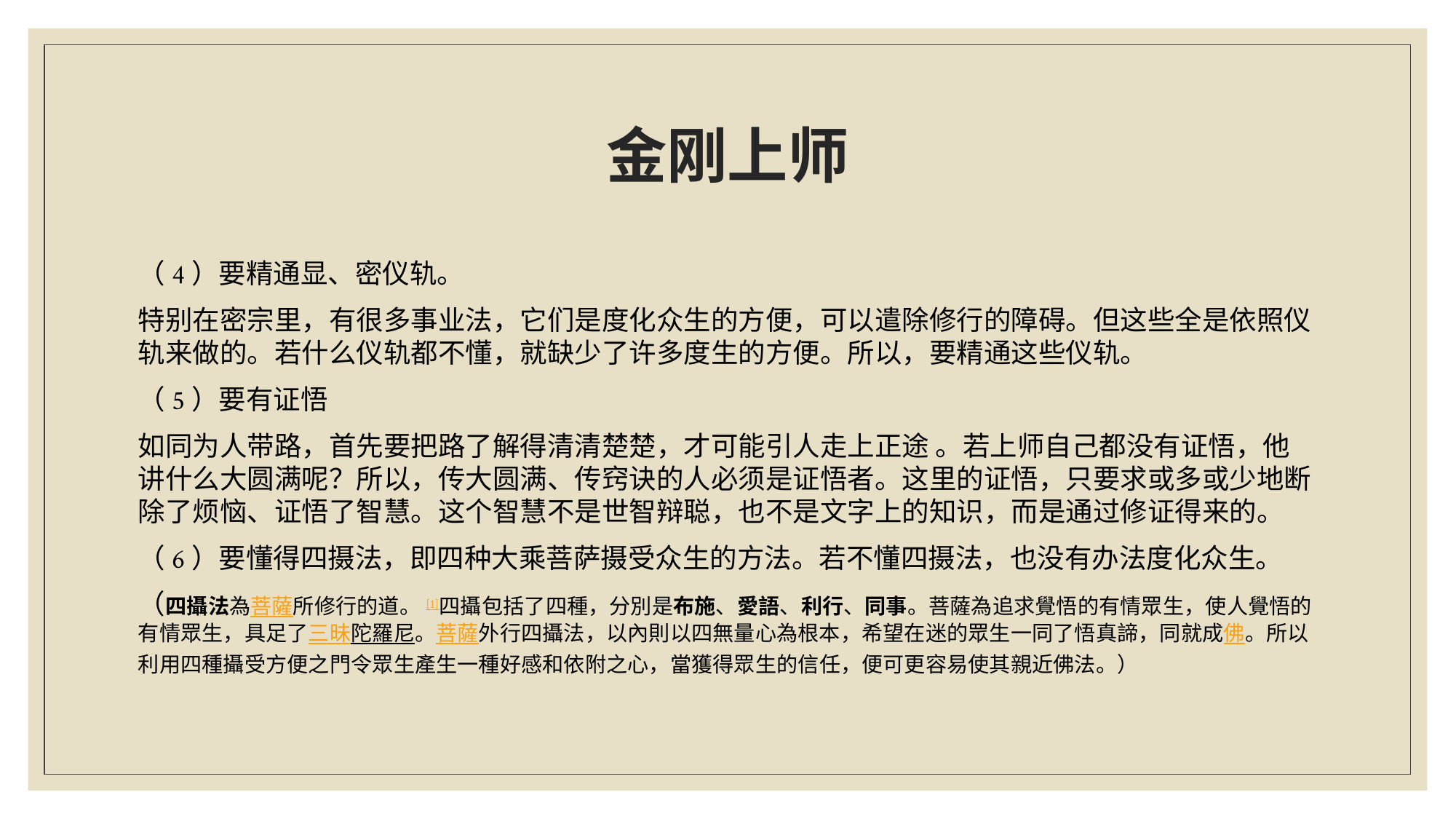

# 金刚上师
（4）要精通显、密仪轨。
特别在密宗里，有很多事业法，它们是度化众生的方便，可以遣除修行的障碍。但这些全是依照仪轨来做的。若什么仪轨都不懂，就缺少了许多度生的方便。所以，要精通这些仪轨。
（5）要有证悟
如同为人带路，首先要把路了解得清清楚楚，才可能引人走上正途 。若上师自己都没有证悟，他讲什么大圆满呢？所以，传大圆满、传窍诀的人必须是证悟者。这里的证悟，只要求或多或少地断除了烦恼、证悟了智慧。这个智慧不是世智辩聪，也不是文字上的知识，而是通过修证得来的。
（6）要懂得四摄法，即四种大乘菩萨摄受众生的方法。若不懂四摄法，也没有办法度化众生。
（四攝法為菩薩所修行的道。[1]四攝包括了四種，分別是布施、愛語、利行、同事。菩薩為追求覺悟的有情眾生，使人覺悟的有情眾生，具足了三昧陀羅尼。菩薩外行四攝法，以內則以四無量心為根本，希望在迷的眾生一同了悟真諦，同就成佛。所以利用四種攝受方便之門令眾生產生一種好感和依附之心，當獲得眾生的信任，便可更容易使其親近佛法。）